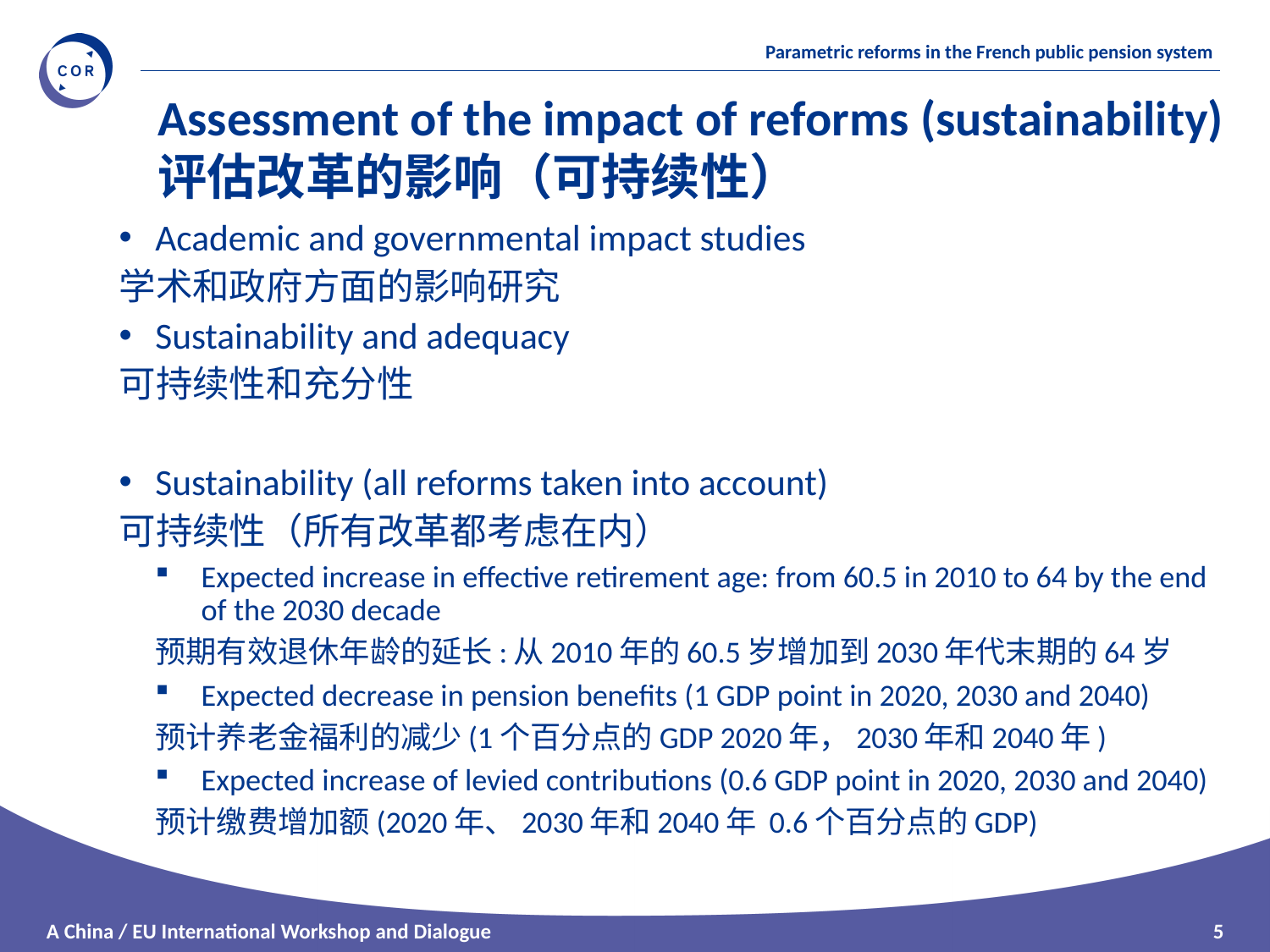

Assessment of the impact of reforms (sustainability)
评估改革的影响（可持续性）
Academic and governmental impact studies
学术和政府方面的影响研究
Sustainability and adequacy
可持续性和充分性

Sustainability (all reforms taken into account)
可持续性（所有改革都考虑在内）
Expected increase in effective retirement age: from 60.5 in 2010 to 64 by the end of the 2030 decade
预期有效退休年龄的延长:从2010年的60.5岁增加到2030年代末期的64岁
Expected decrease in pension benefits (1 GDP point in 2020, 2030 and 2040)
预计养老金福利的减少(1个百分点的GDP 2020年，2030年和2040年)
Expected increase of levied contributions (0.6 GDP point in 2020, 2030 and 2040)
预计缴费增加额(2020年、2030年和2040年 0.6个百分点的GDP)